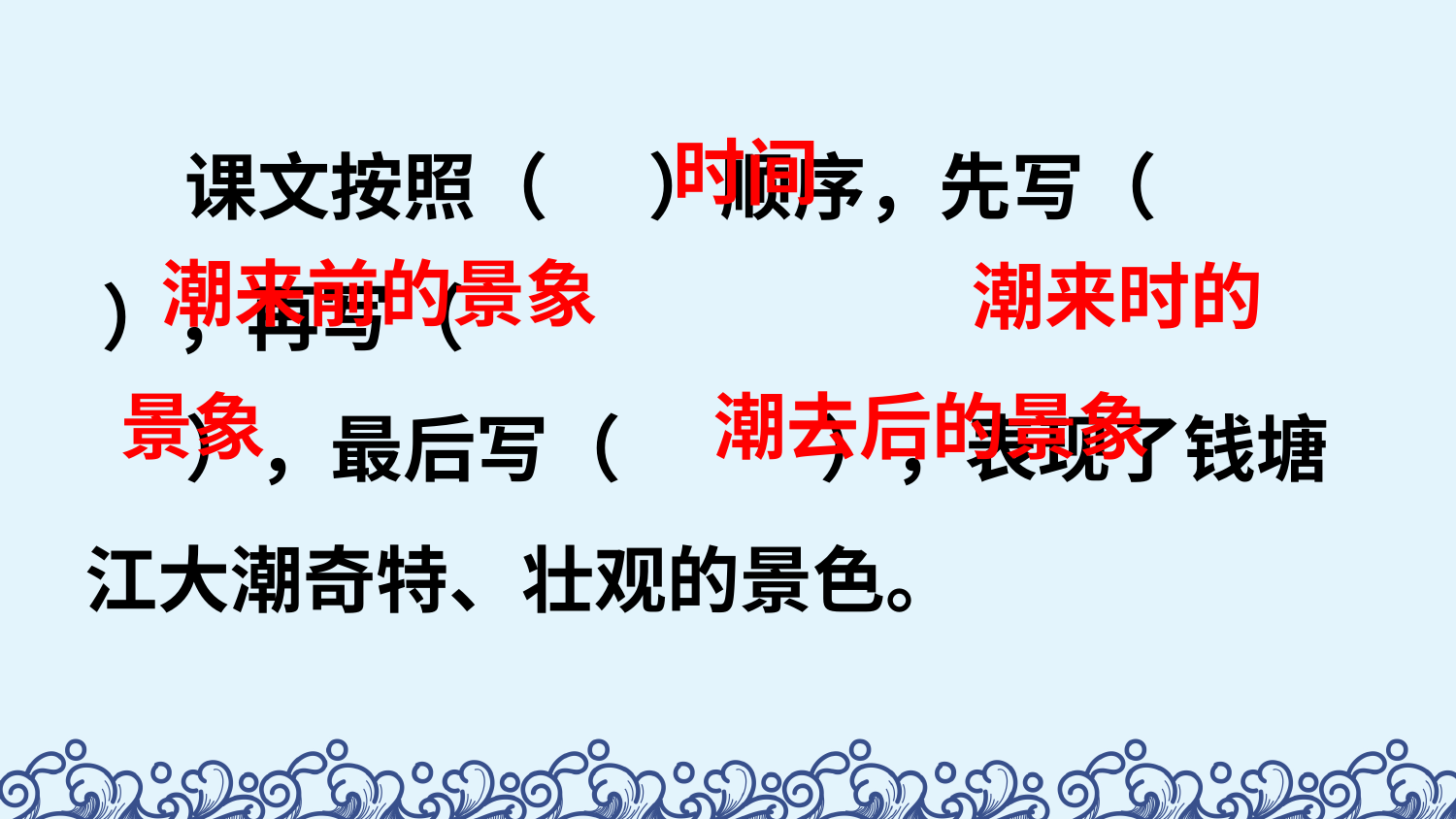

课文按照（      ）顺序，先写（            ），再写（
     ），最后写（            ），表现了钱塘江大潮奇特、壮观的景色。
时间
潮来前的景象
潮来时的
景象
潮去后的景象